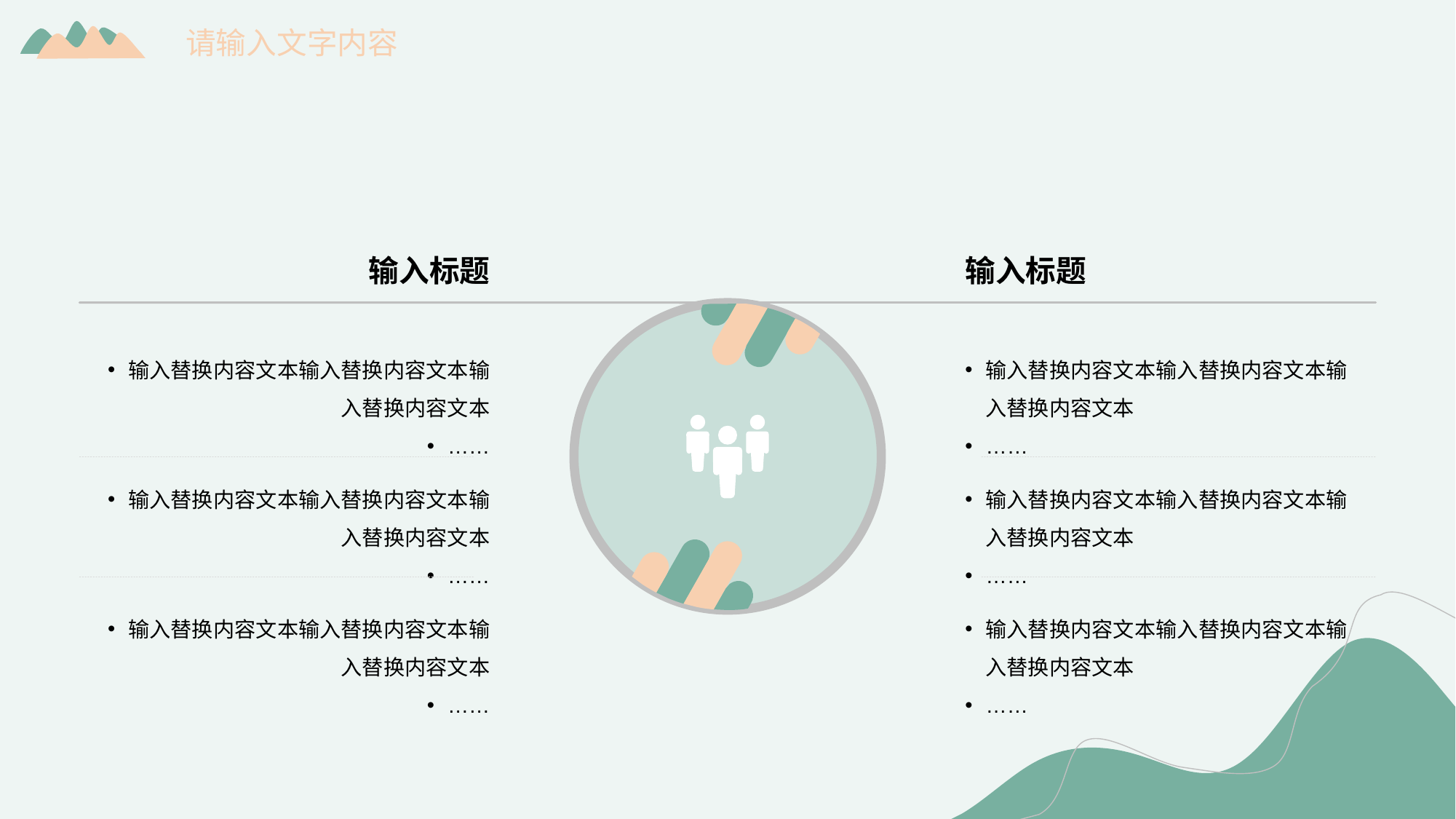

请输入文字内容

输入标题
输入标题

输入替换内容文本输入替换内容文本输入替换内容文本
……
输入替换内容文本输入替换内容文本输入替换内容文本
……

输入替换内容文本输入替换内容文本输入替换内容文本
……
输入替换内容文本输入替换内容文本输入替换内容文本
……
输入替换内容文本输入替换内容文本输入替换内容文本
……
输入替换内容文本输入替换内容文本输入替换内容文本
……